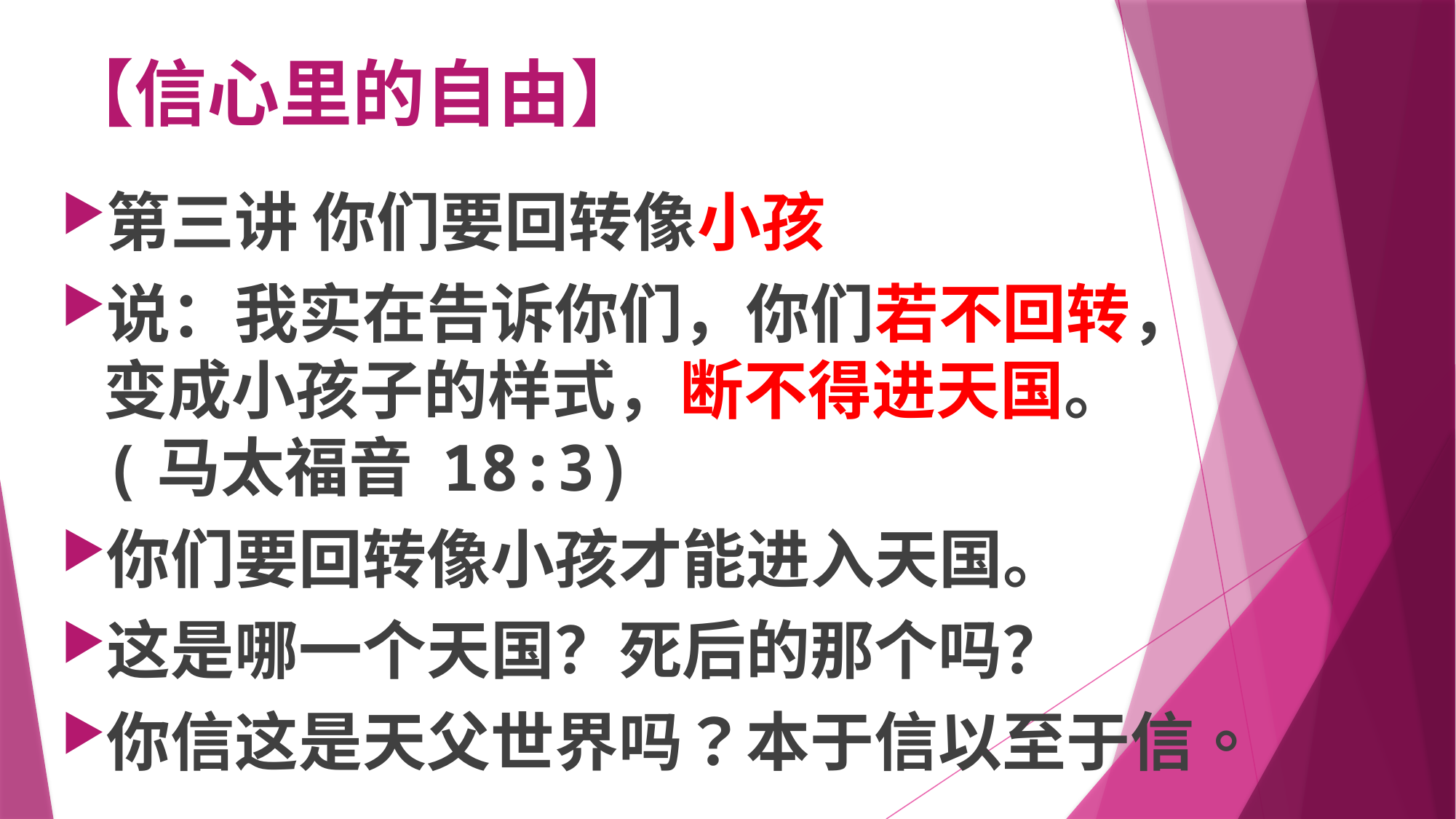

# 【信心里的自由】
第三讲 你们要回转像小孩
说：我实在告诉你们，你们若不回转，变成小孩子的样式，断不得进天国。 (马太福音 18:3)
你们要回转像小孩才能进入天国。
这是哪一个天国？死后的那个吗？
你信这是天父世界吗？本于信以至于信。